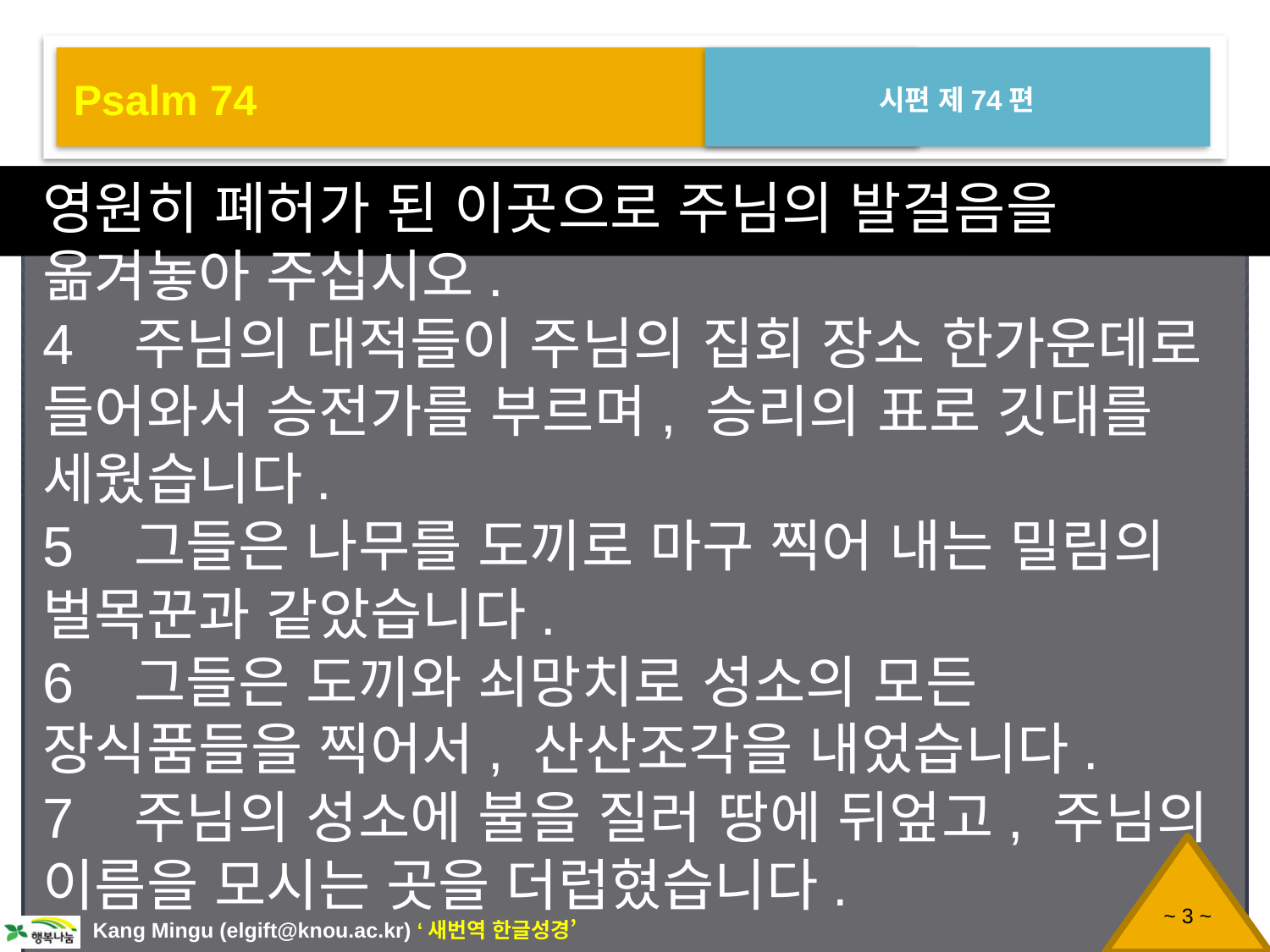

Psalm 74
시편 제74편
영원히 폐허가 된 이곳으로 주님의 발걸음을 옮겨놓아 주십시오.
4   주님의 대적들이 주님의 집회 장소 한가운데로 들어와서 승전가를 부르며, 승리의 표로 깃대를 세웠습니다.
5   그들은 나무를 도끼로 마구 찍어 내는 밀림의 벌목꾼과 같았습니다.
6   그들은 도끼와 쇠망치로 성소의 모든 장식품들을 찍어서, 산산조각을 내었습니다.
7   주님의 성소에 불을 질러 땅에 뒤엎고, 주님의 이름을 모시는 곳을 더럽혔습니다.